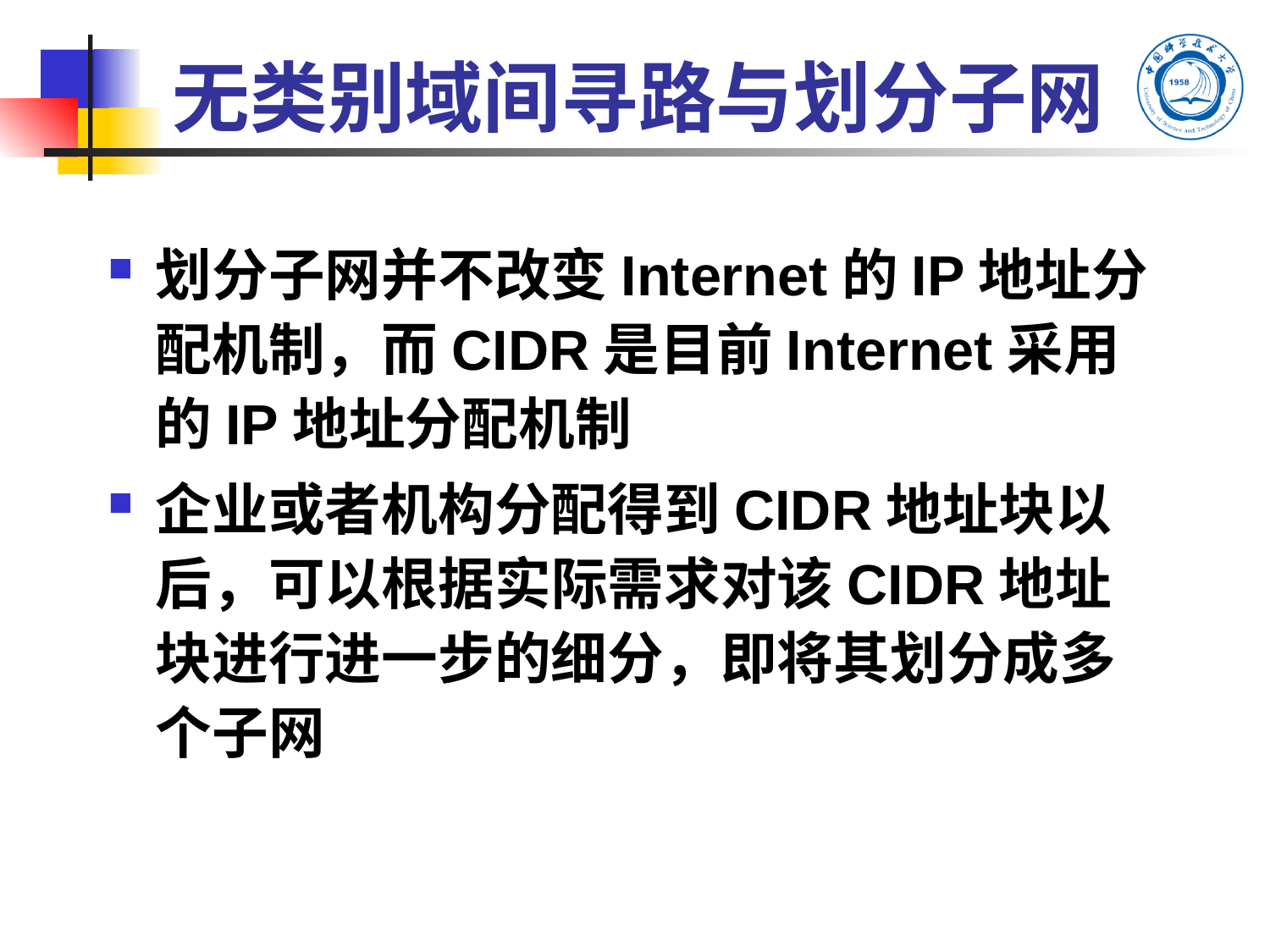

# 无类别域间寻路与划分子网
划分子网并不改变Internet的IP地址分配机制，而CIDR是目前Internet采用的IP地址分配机制
企业或者机构分配得到CIDR地址块以后，可以根据实际需求对该CIDR地址块进行进一步的细分，即将其划分成多个子网